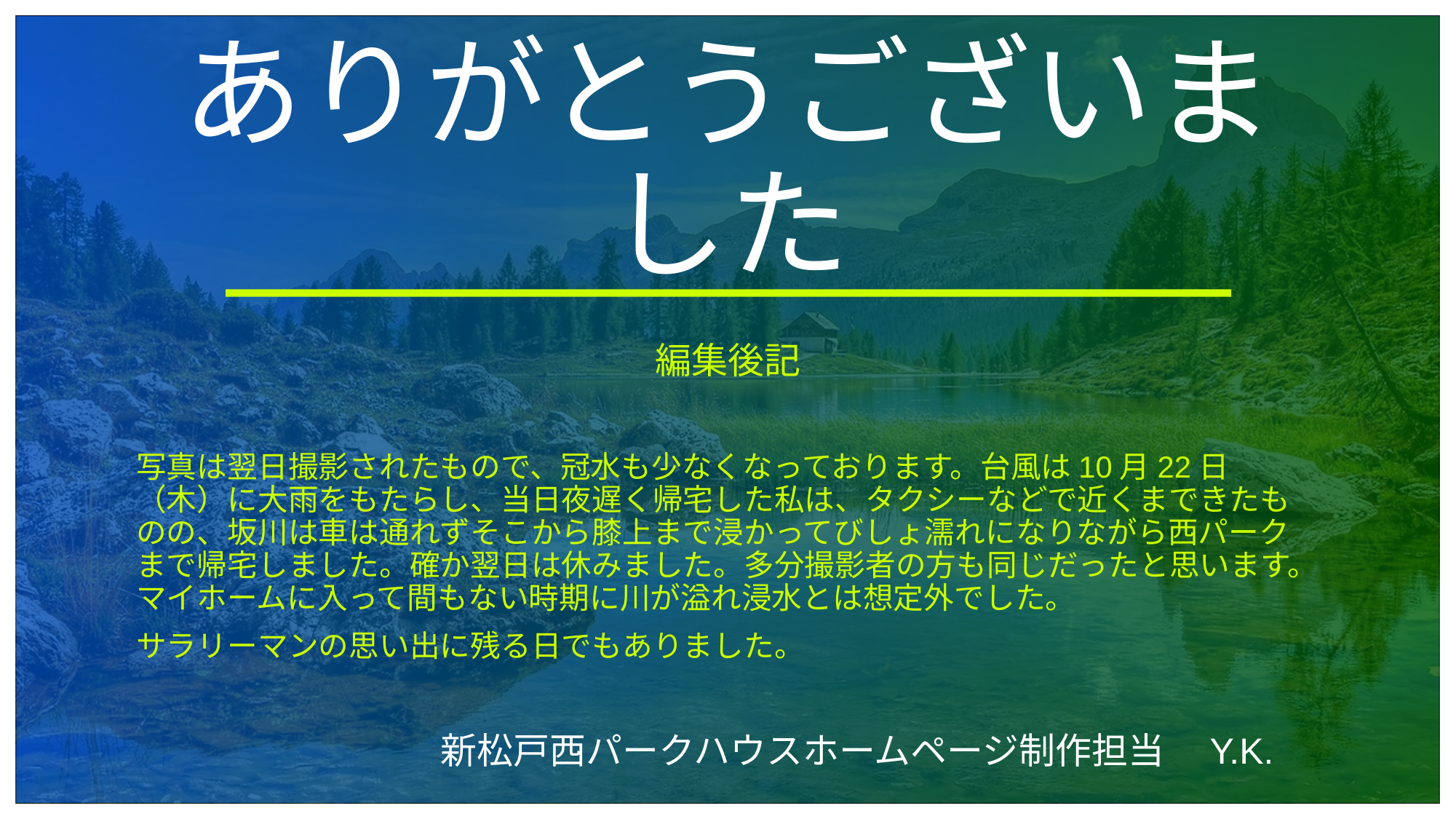

# ありがとうございました
編集後記

写真は翌日撮影されたもので、冠水も少なくなっております。台風は10月22日（木）に大雨をもたらし、当日夜遅く帰宅した私は、タクシーなどで近くまできたものの、坂川は車は通れずそこから膝上まで浸かってびしょ濡れになりながら西パークまで帰宅しました。確か翌日は休みました。多分撮影者の方も同じだったと思います。マイホームに入って間もない時期に川が溢れ浸水とは想定外でした。
サラリーマンの思い出に残る日でもありました。

新松戸西パークハウスホームページ制作担当　Y.K.